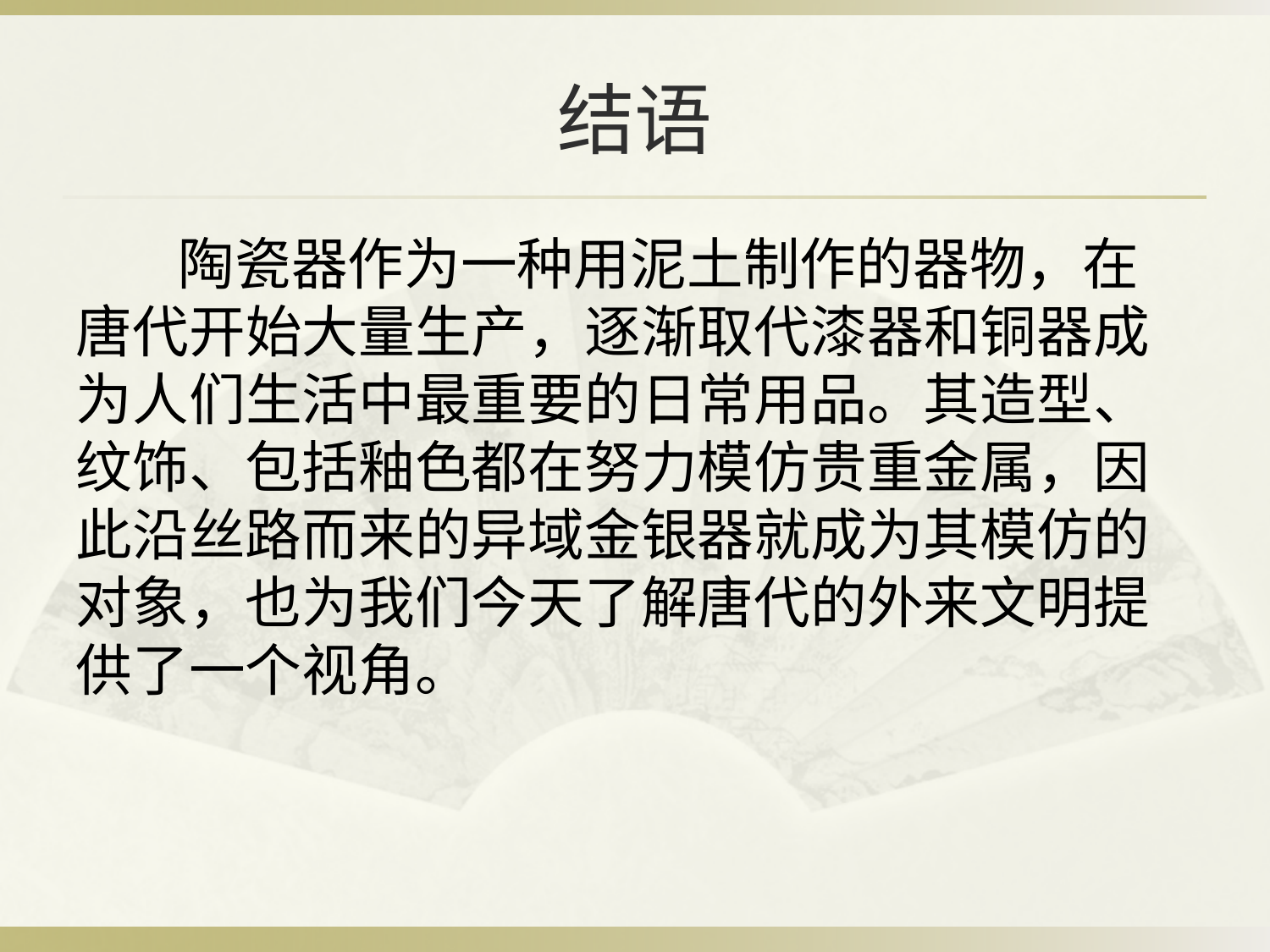

# 结语
       陶瓷器作为一种用泥土制作的器物，在唐代开始大量生产，逐渐取代漆器和铜器成为人们生活中最重要的日常用品。其造型、纹饰、包括釉色都在努力模仿贵重金属，因此沿丝路而来的异域金银器就成为其模仿的对象，也为我们今天了解唐代的外来文明提供了一个视角。